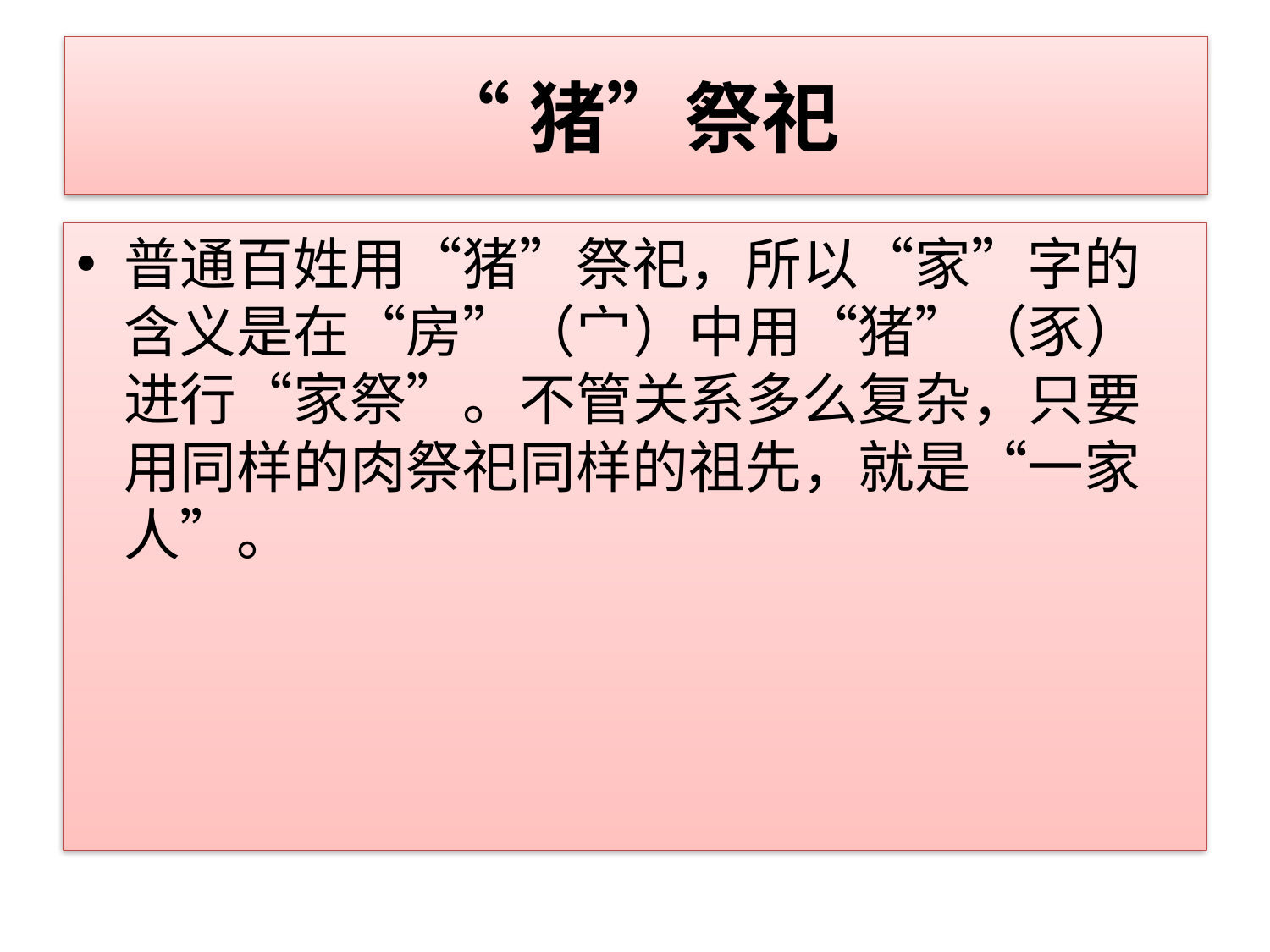

# “猪”祭祀
普通百姓用“猪”祭祀，所以“家”字的含义是在“房”（宀）中用“猪”（豕）进行“家祭”。不管关系多么复杂，只要用同样的肉祭祀同样的祖先，就是“一家人”。